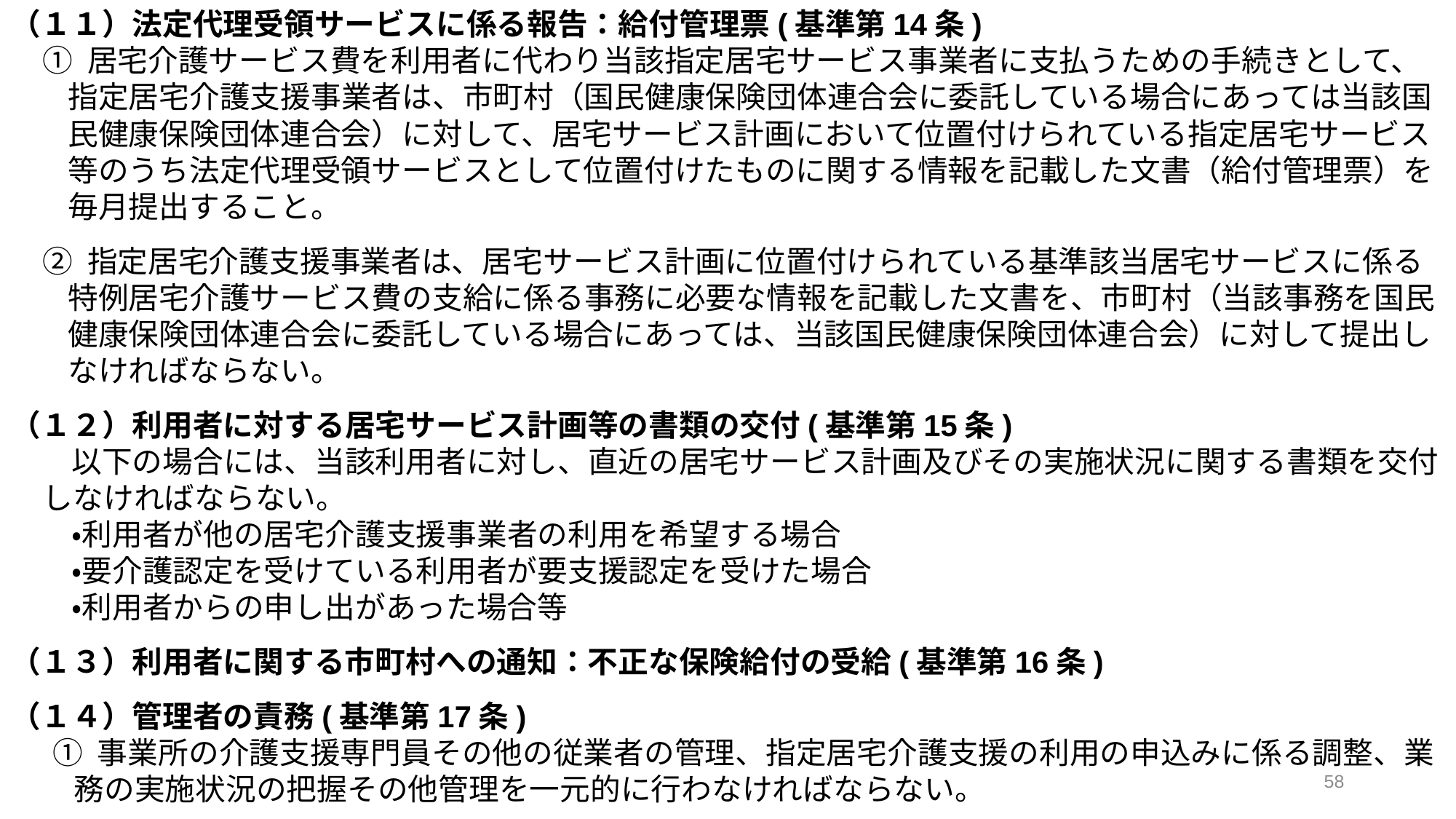

（１１）法定代理受領サービスに係る報告：給付管理票(基準第14条)
① 居宅介護サービス費を利用者に代わり当該指定居宅サービス事業者に支払うための手続きとして、指定居宅介護支援事業者は、市町村（国民健康保険団体連合会に委託している場合にあっては当該国民健康保険団体連合会）に対して、居宅サービス計画において位置付けられている指定居宅サービス等のうち法定代理受領サービスとして位置付けたものに関する情報を記載した文書（給付管理票）を毎月提出すること。

② 指定居宅介護支援事業者は、居宅サービス計画に位置付けられている基準該当居宅サービスに係る特例居宅介護サービス費の支給に係る事務に必要な情報を記載した文書を、市町村（当該事務を国民健康保険団体連合会に委託している場合にあっては、当該国民健康保険団体連合会）に対して提出しなければならない。

（１２）利用者に対する居宅サービス計画等の書類の交付(基準第15条)
　　以下の場合には、当該利用者に対し、直近の居宅サービス計画及びその実施状況に関する書類を交付しなければならない。
　　・利用者が他の居宅介護支援事業者の利用を希望する場合
　　・要介護認定を受けている利用者が要支援認定を受けた場合
　　・利用者からの申し出があった場合等

（１３）利用者に関する市町村への通知：不正な保険給付の受給(基準第16条)

（１４）管理者の責務(基準第17条)
① 事業所の介護支援専門員その他の従業者の管理、指定居宅介護支援の利用の申込みに係る調整、業務の実施状況の把握その他管理を一元的に行わなければならない。
58